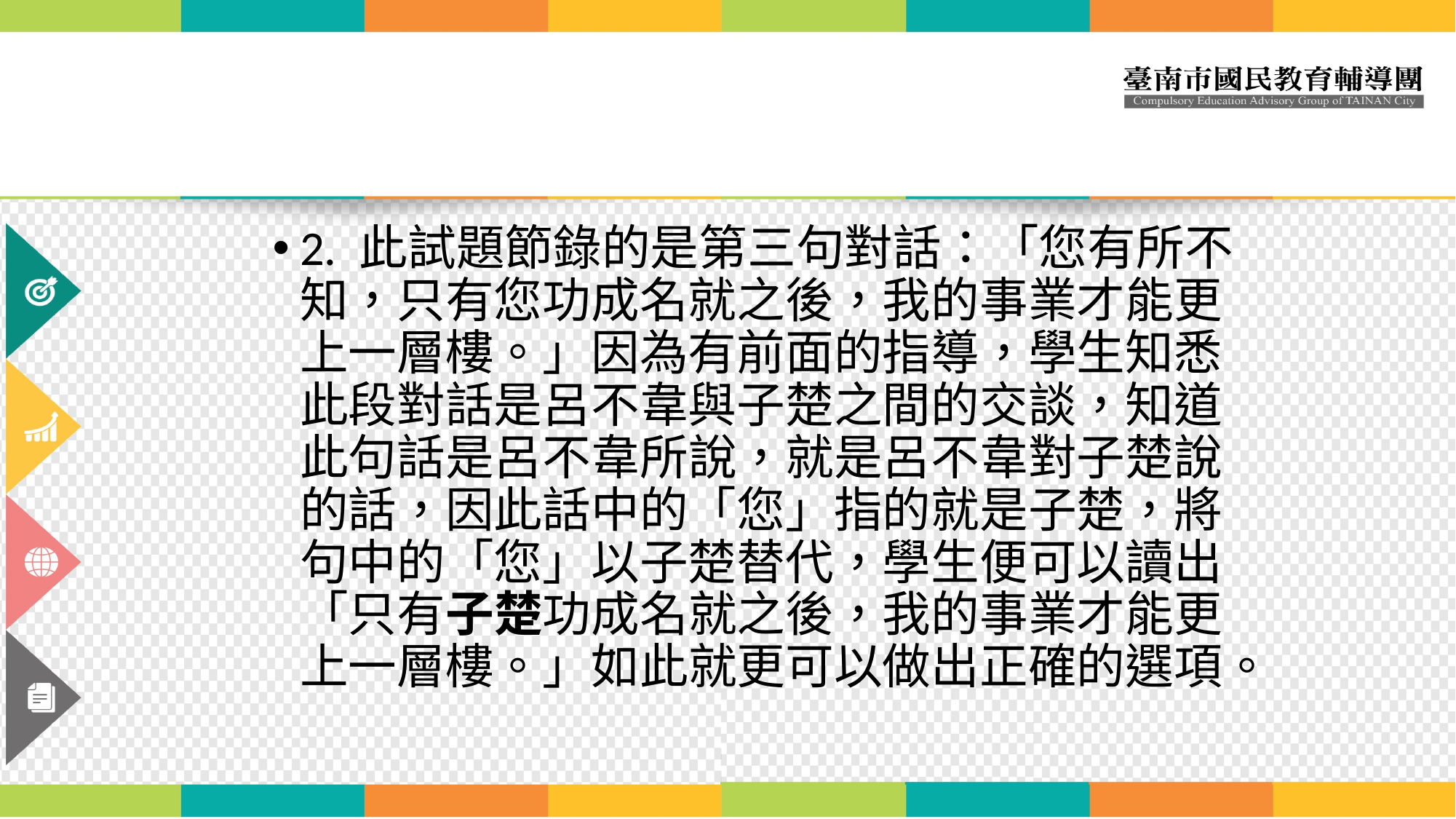

2. 此試題節錄的是第三句對話：「您有所不知，只有您功成名就之後，我的事業才能更上一層樓。」因為有前面的指導，學生知悉此段對話是呂不韋與子楚之間的交談，知道此句話是呂不韋所說，就是呂不韋對子楚說的話，因此話中的「您」指的就是子楚，將句中的「您」以子楚替代，學生便可以讀出「只有子楚功成名就之後，我的事業才能更上一層樓。」如此就更可以做出正確的選項。